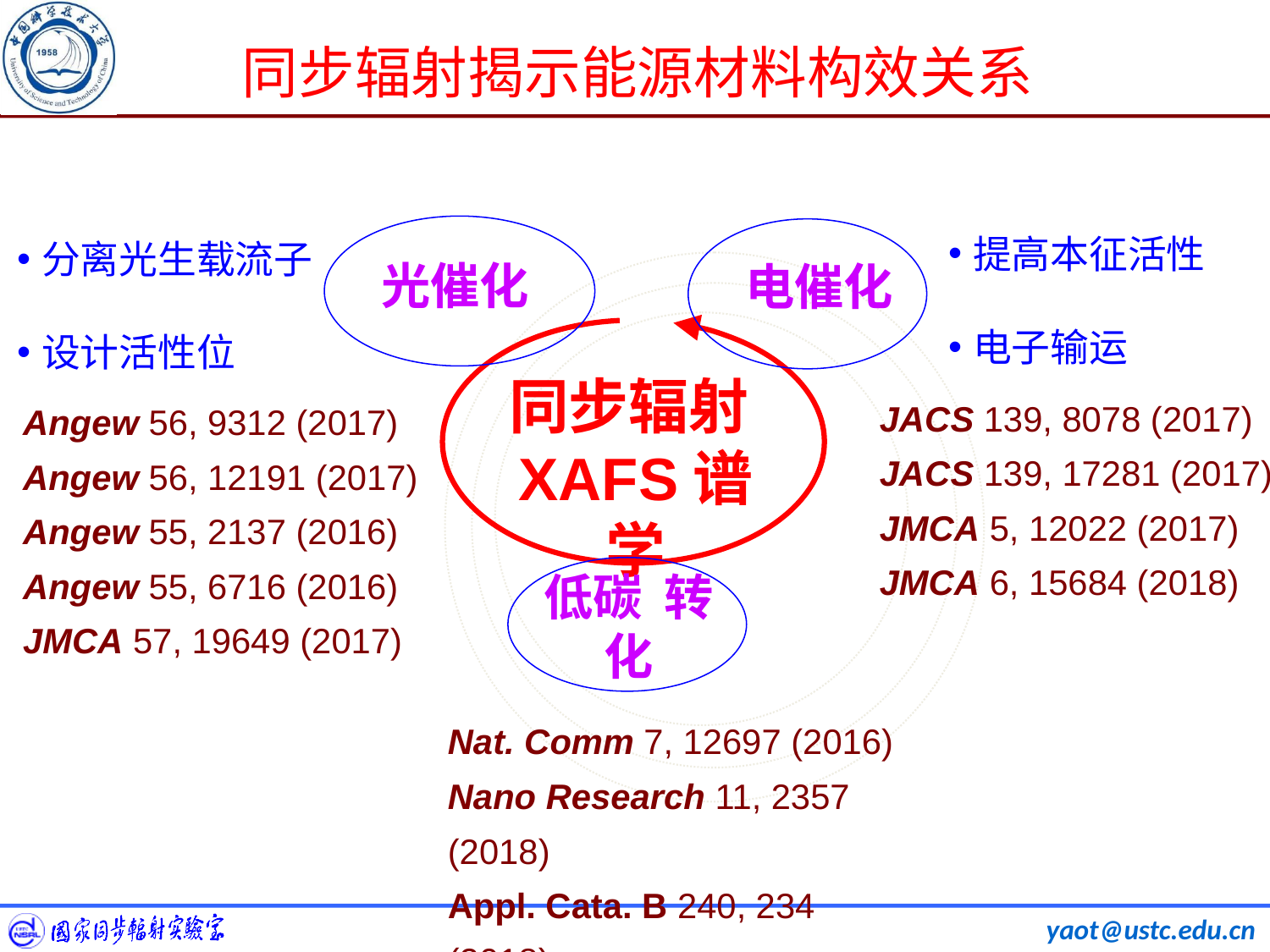

同步辐射揭示能源材料构效关系
提高本征活性
电子输运
分离光生载流子
设计活性位

光催化
电催化

JACS 139, 8078 (2017)
JACS 139, 17281 (2017)
JMCA 5, 12022 (2017)
JMCA 6, 15684 (2018)
Angew 56, 9312 (2017)
Angew 56, 12191 (2017)
Angew 55, 2137 (2016)
Angew 55, 6716 (2016)
JMCA 57, 19649 (2017)

同步辐射XAFS谱学

低碳  转化
Nat. Comm 7, 12697 (2016)
Nano Research 11, 2357 (2018)
Appl. Cata. B 240, 234 (2018)